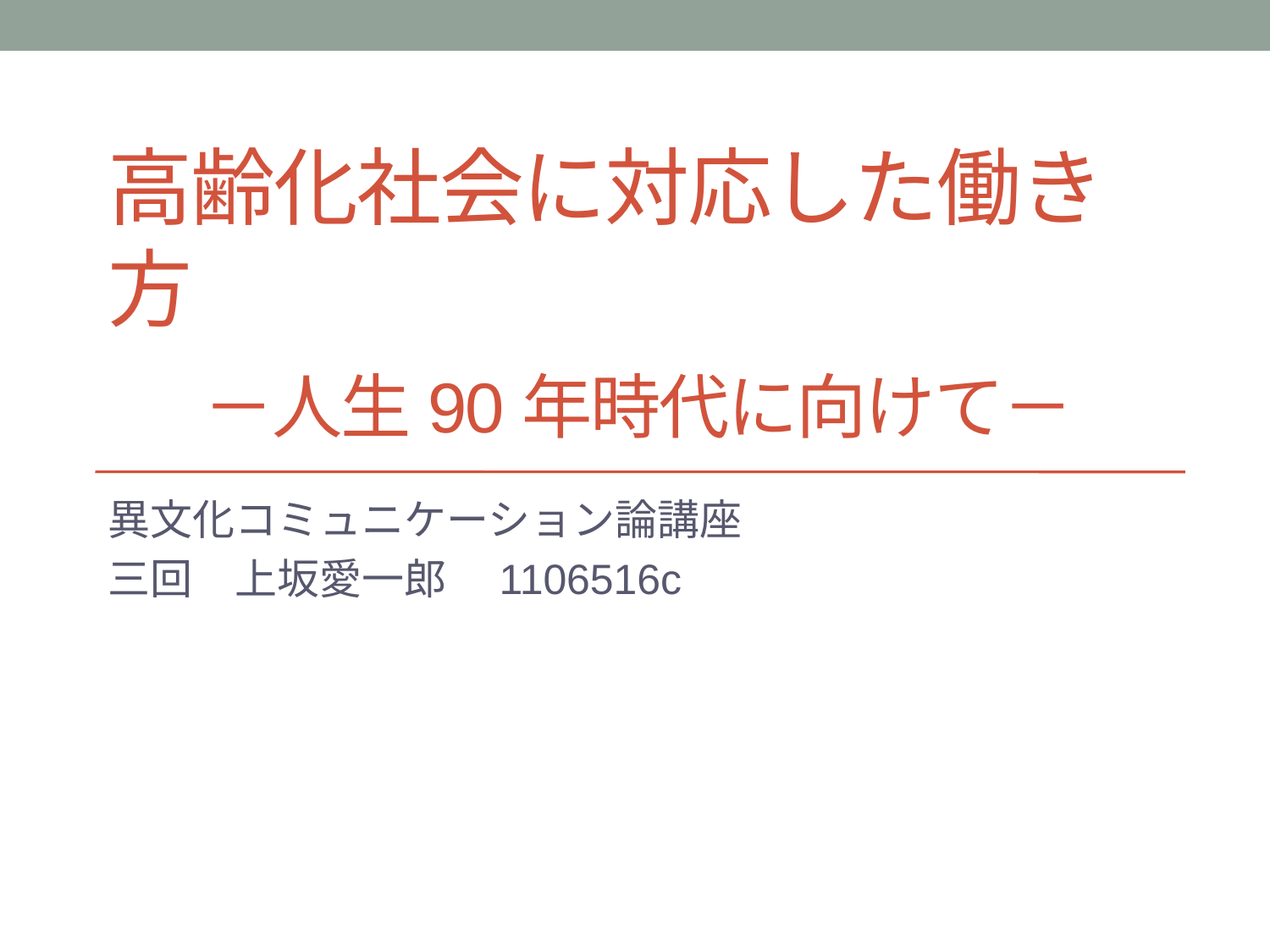

# 高齢化社会に対応した働き方 　－人生90年時代に向けて－
異文化コミュニケーション論講座
三回　上坂愛一郎　1106516c